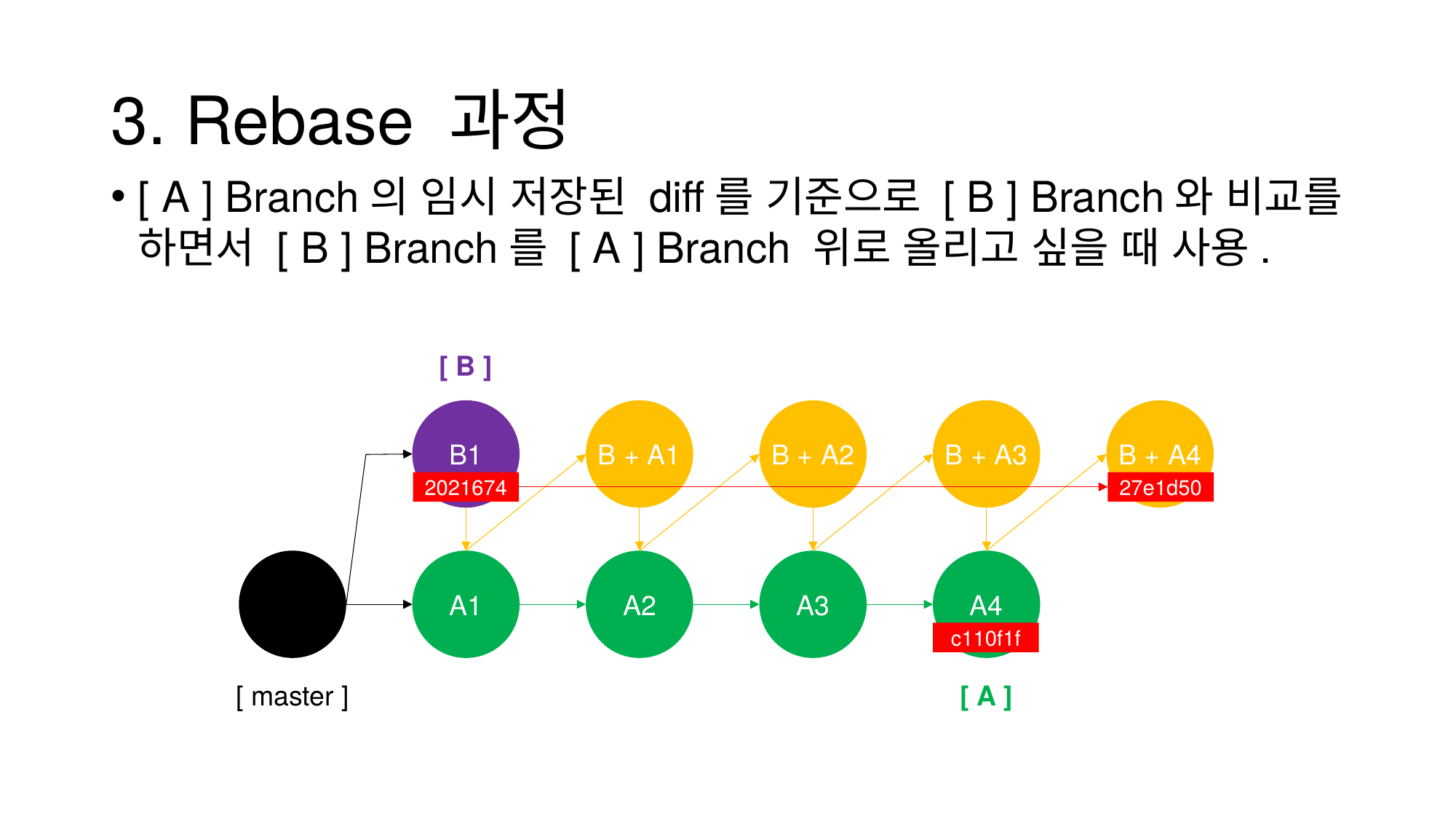

# 3. Rebase 과정
[ A ] Branch의 임시 저장된 diff를 기준으로 [ B ] Branch와 비교를 하면서 [ B ] Branch를 [ A ] Branch 위로 올리고 싶을 때 사용.
[ B ]
B1
B + A1
B + A2
B + A3
B + A4

2021674
27e1d50

A1
A2
A3
A4
c110f1f
[ master ]
[ A ]